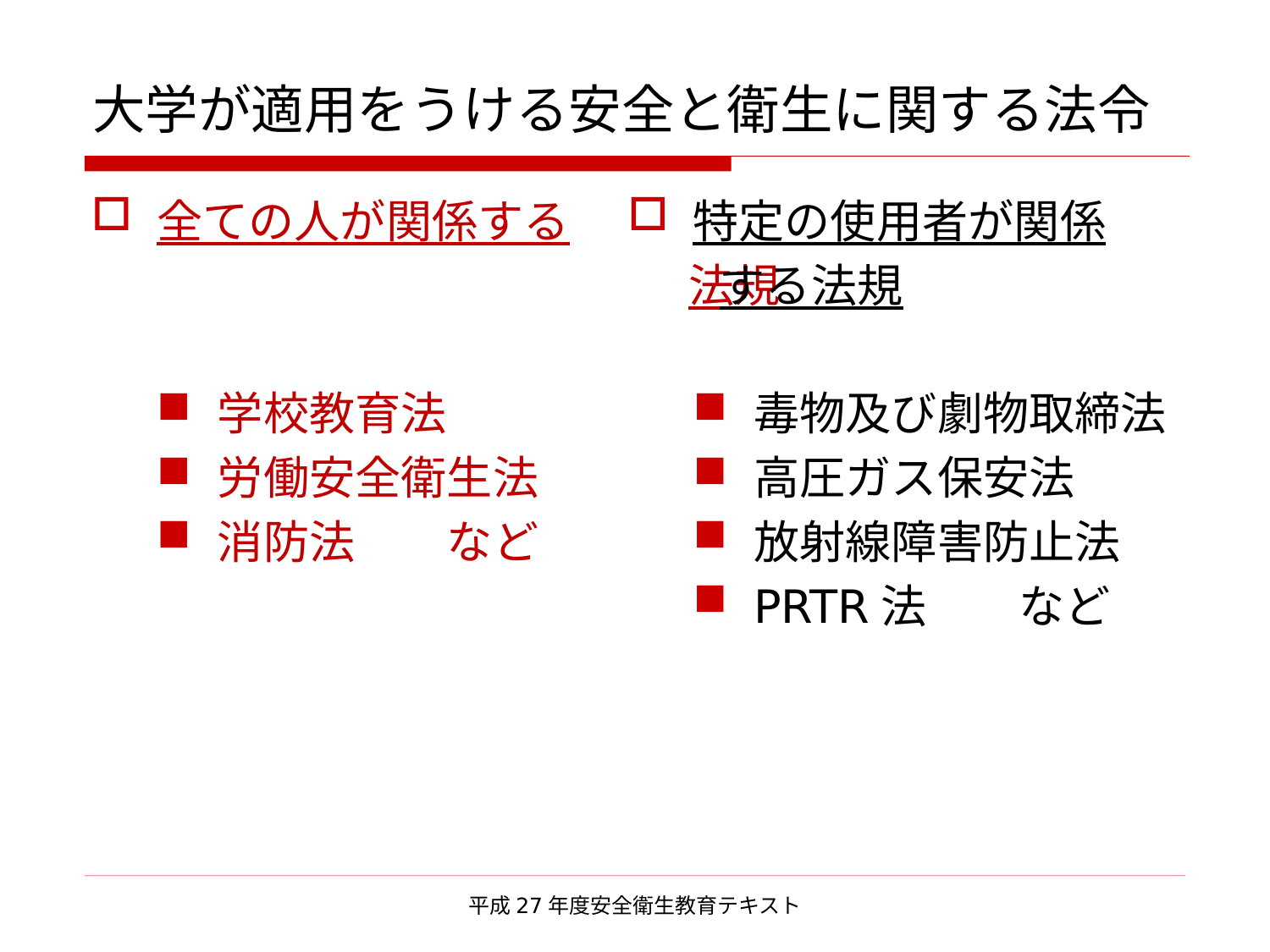

# 大学が適用をうける安全と衛生に関する法令
全ての人が関係する
　　　　　　　　　　　　　法規

学校教育法
労働安全衛生法
消防法　　など

特定の使用者が関係
　　する法規

毒物及び劇物取締法
高圧ガス保安法
放射線障害防止法
PRTR法　　など
平成27年度安全衛生教育テキスト